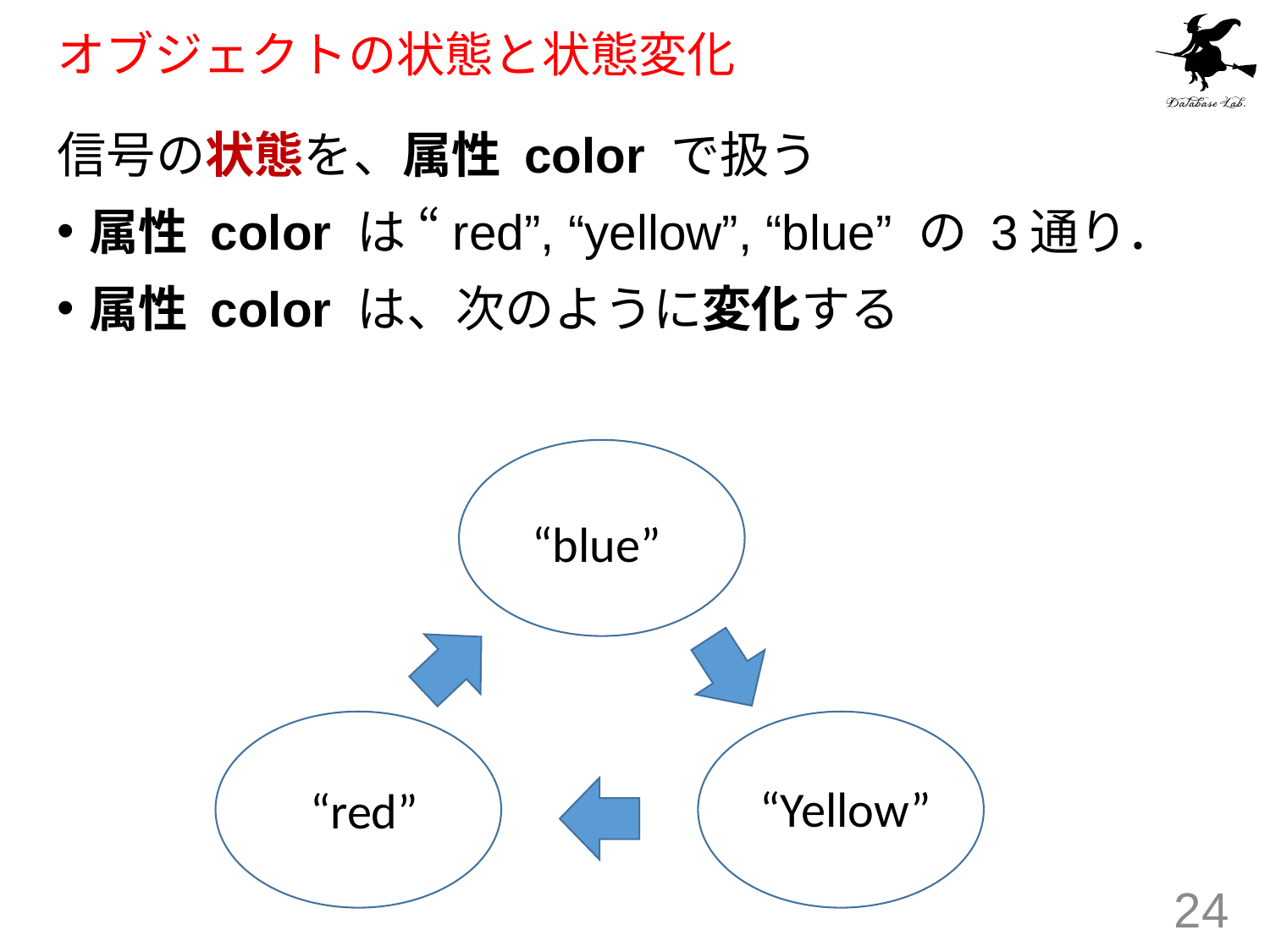

# オブジェクトの状態と状態変化
信号の状態を、属性 color で扱う
属性 color は “red”, “yellow”, “blue” の 3通り．
属性 color は、次のように変化する

“blue”

“Yellow”
“red”

24